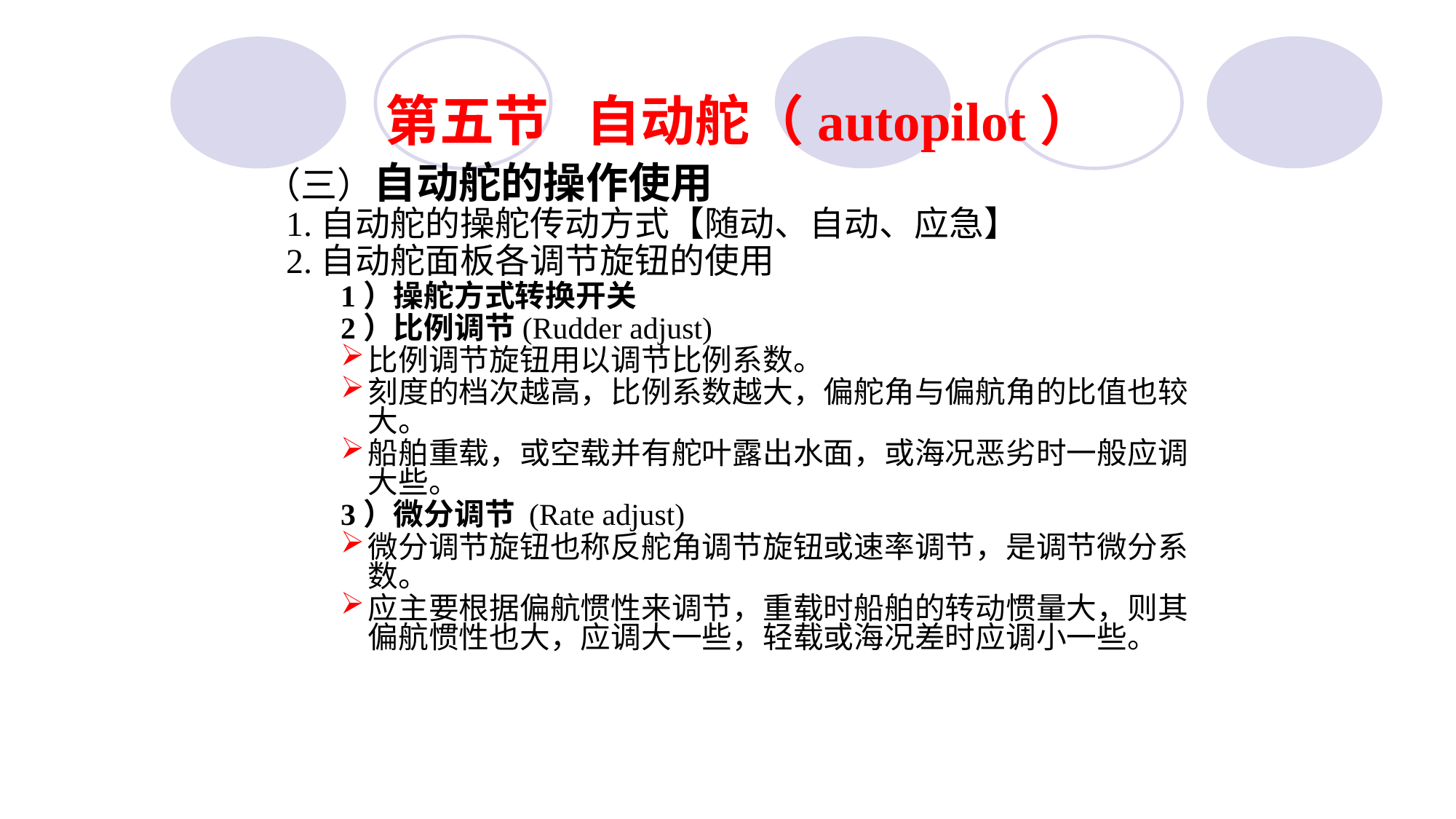

# 第五节   自动舵（autopilot）
   （三）自动舵的操作使用
1.自动舵的操舵传动方式【随动、自动、应急】
2.自动舵面板各调节旋钮的使用
1）操舵方式转换开关
2）比例调节(Rudder adjust)
比例调节旋钮用以调节比例系数。
刻度的档次越高，比例系数越大，偏舵角与偏航角的比值也较大。
船舶重载，或空载并有舵叶露出水面，或海况恶劣时一般应调大些。
3）微分调节 (Rate adjust)
微分调节旋钮也称反舵角调节旋钮或速率调节，是调节微分系数。
应主要根据偏航惯性来调节，重载时船舶的转动惯量大，则其偏航惯性也大，应调大一些，轻载或海况差时应调小一些。